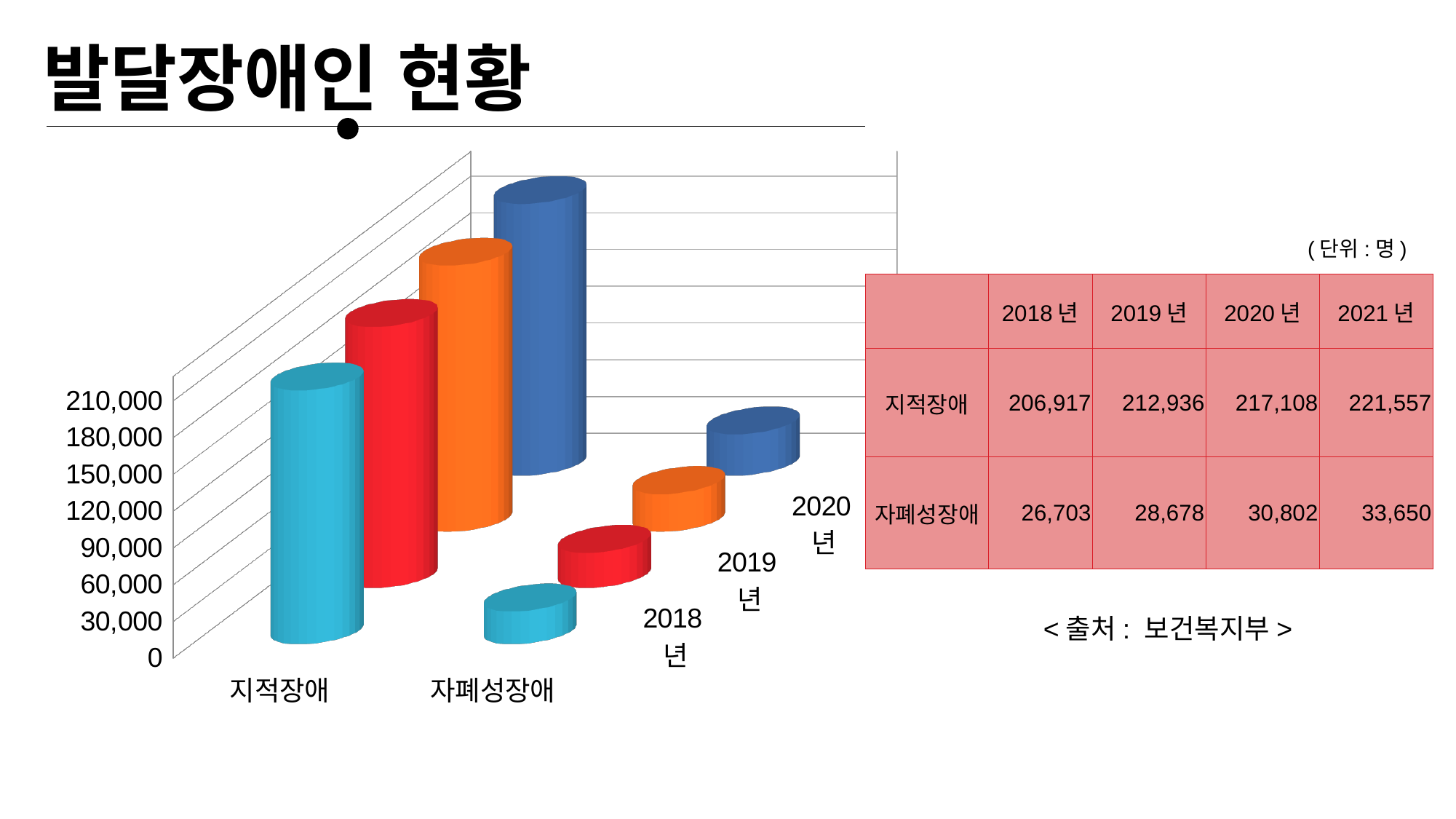

발달장애인 현황

[unsupported chart]

(단위:명)
|  | 2018년 | 2019년 | 2020년 | 2021년 |
| --- | --- | --- | --- | --- |
| 지적장애 | 206,917 | 212,936 | 217,108 | 221,557 |
| 자폐성장애 | 26,703 | 28,678 | 30,802 | 33,650 |
<출처: 보건복지부>